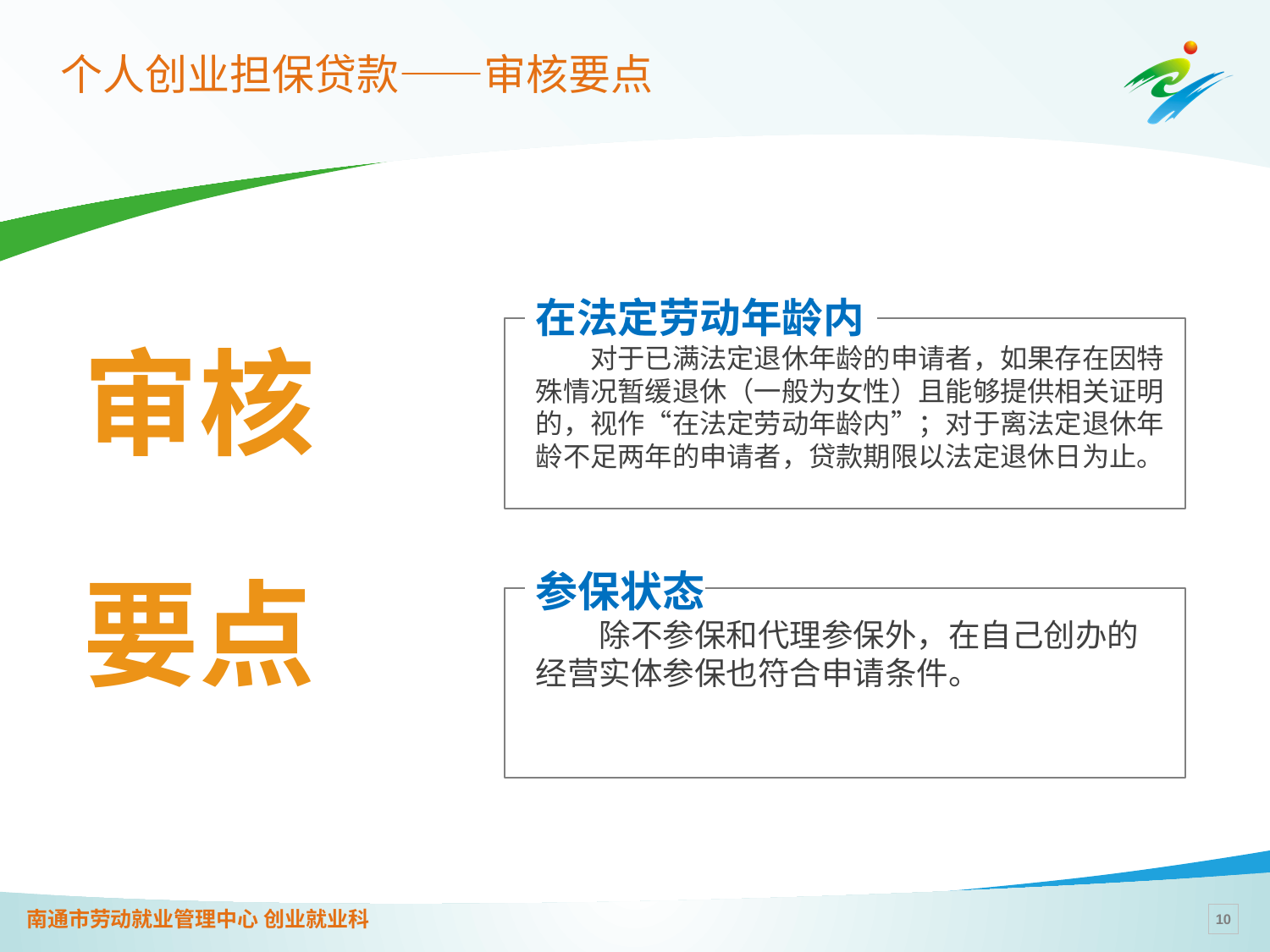

# 个人创业担保贷款——审核要点
审核
要点
在法定劳动年龄内
　　对于已满法定退休年龄的申请者，如果存在因特殊情况暂缓退休（一般为女性）且能够提供相关证明的，视作“在法定劳动年龄内”；对于离法定退休年龄不足两年的申请者，贷款期限以法定退休日为止。

参保状态
　　除不参保和代理参保外，在自己创办的经营实体参保也符合申请条件。